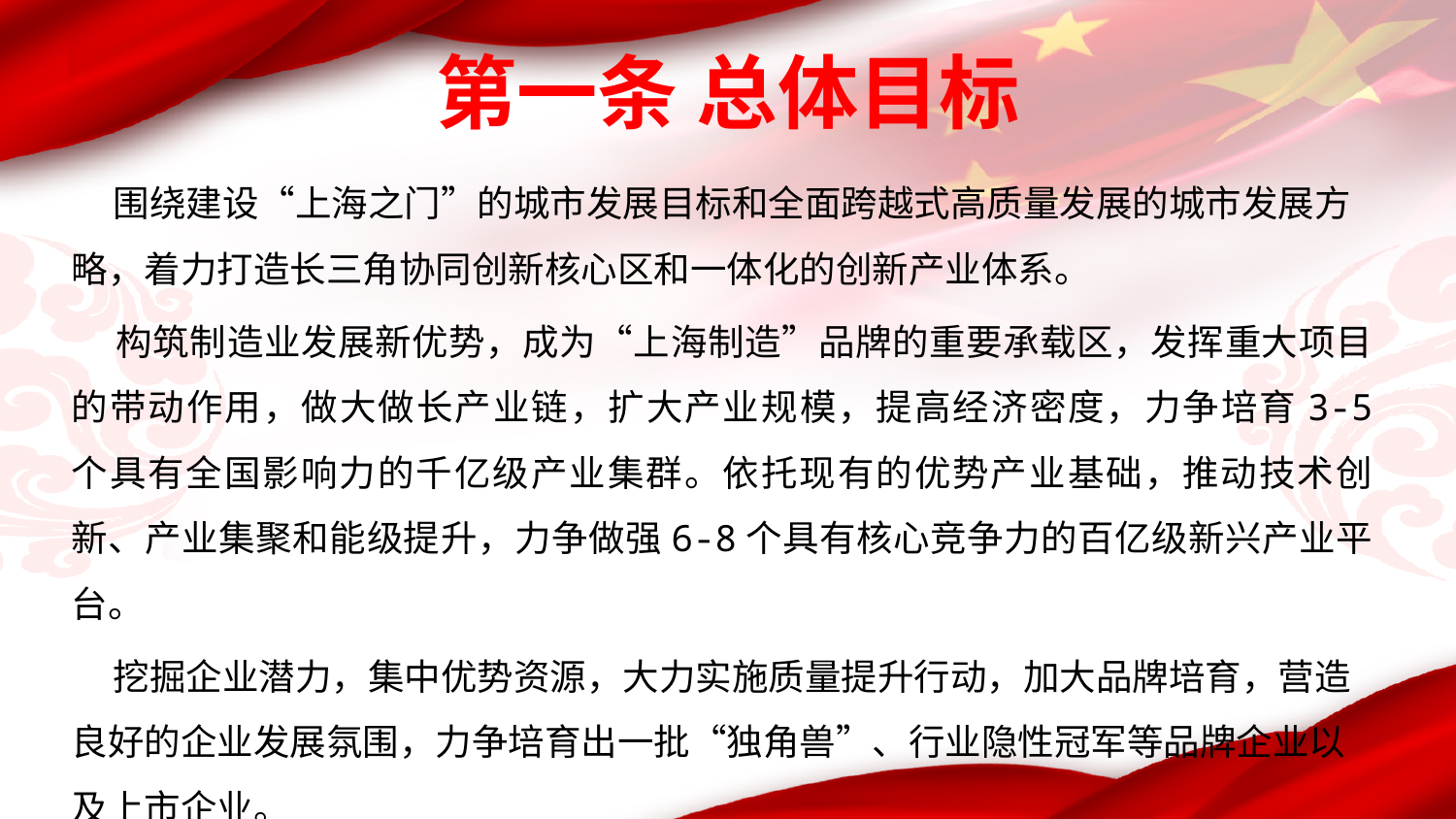

# 第一条 总体目标
    围绕建设“上海之门”的城市发展目标和全面跨越式高质量发展的城市发展方略，着力打造长三角协同创新核心区和一体化的创新产业体系。
    构筑制造业发展新优势，成为“上海制造”品牌的重要承载区，发挥重大项目的带动作用，做大做长产业链，扩大产业规模，提高经济密度，力争培育3-5 个具有全国影响力的千亿级产业集群。依托现有的优势产业基础，推动技术创新、产业集聚和能级提升，力争做强6-8个具有核心竞争力的百亿级新兴产业平台。
    挖掘企业潜力，集中优势资源，大力实施质量提升行动，加大品牌培育，营造良好的企业发展氛围，力争培育出一批“独角兽”、行业隐性冠军等品牌企业以及上市企业。